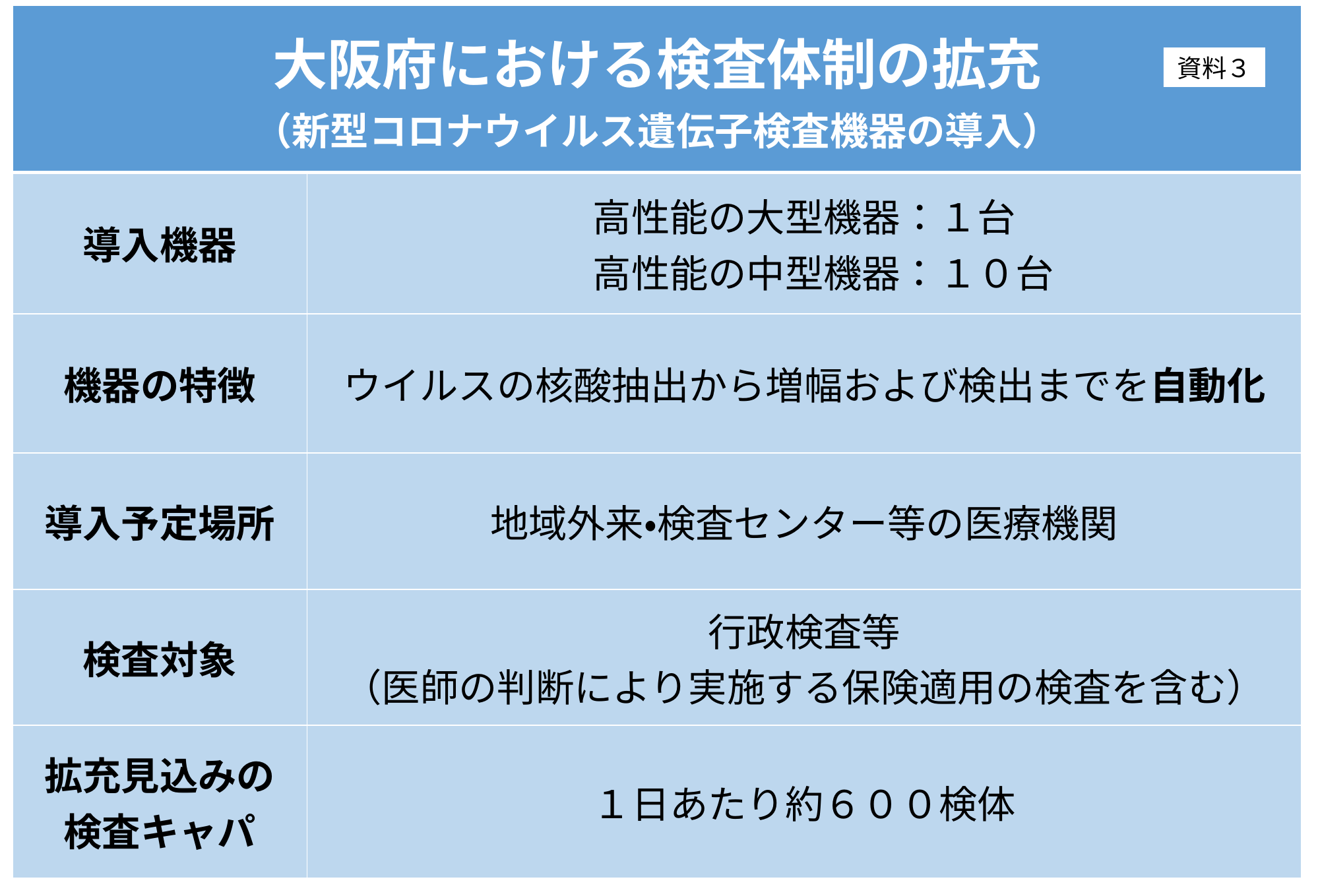

| 大阪府における検査体制の拡充 （新型コロナウイルス遺伝子検査機器の導入） |  |
| --- | --- |
| 導入機器 | 高性能の大型機器：１台 　高性能の中型機器：１０台 |
| 機器の特徴 | ウイルスの核酸抽出から増幅および検出までを自動化 |
| 導入予定場所 | 地域外来・検査センター等の医療機関 |
| 検査対象 | 行政検査等 （医師の判断により実施する保険適用の検査を含む） |
| 拡充見込みの 検査キャパ | １日あたり約６００検体 |
資料３